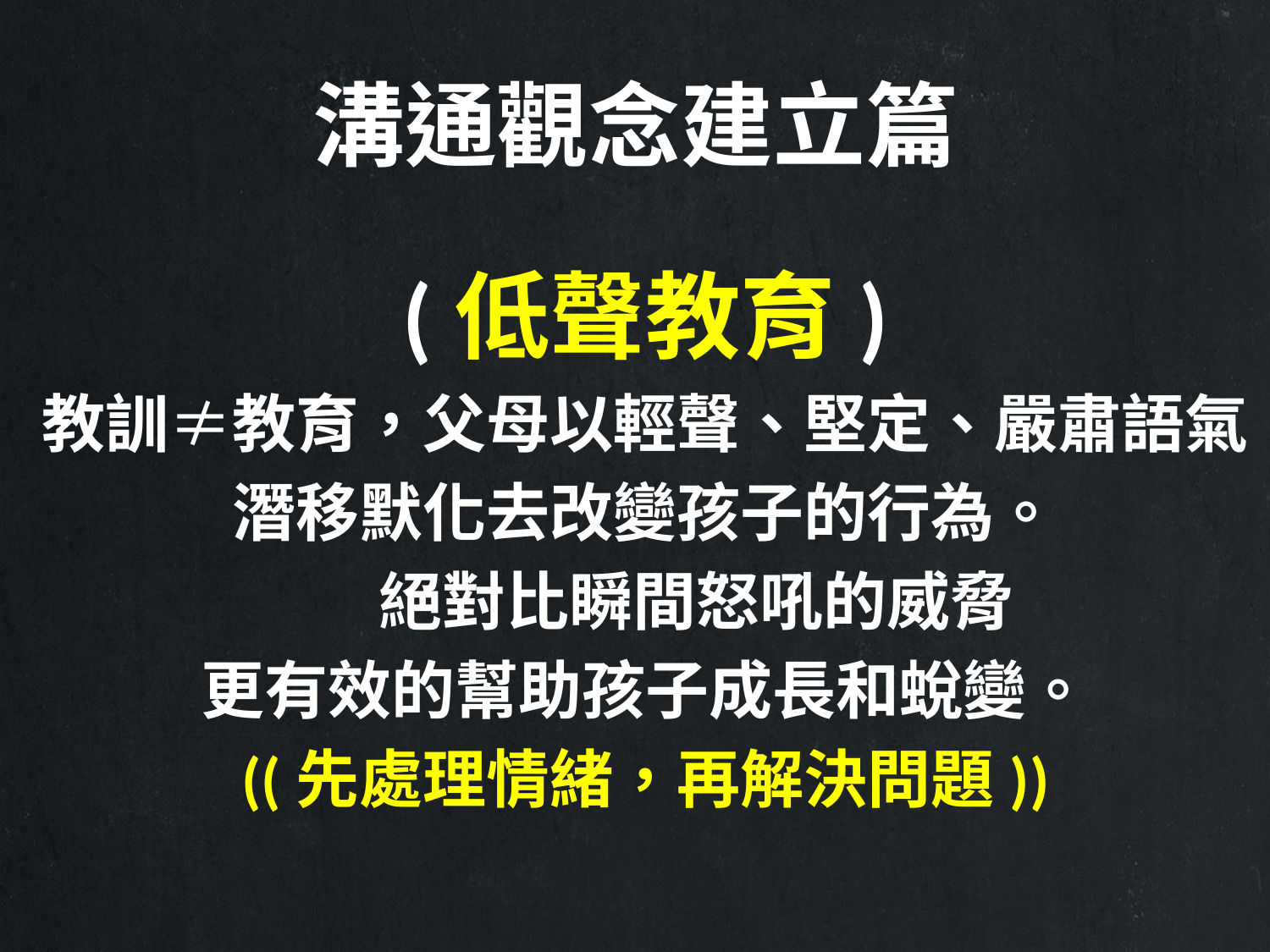

溝通觀念建立篇
(低聲教育)
教訓≠教育，父母以輕聲、堅定、嚴肅語氣
潛移默化去改變孩子的行為。
      絕對比瞬間怒吼的威脅
更有效的幫助孩子成長和蛻變。
((先處理情緒，再解決問題))